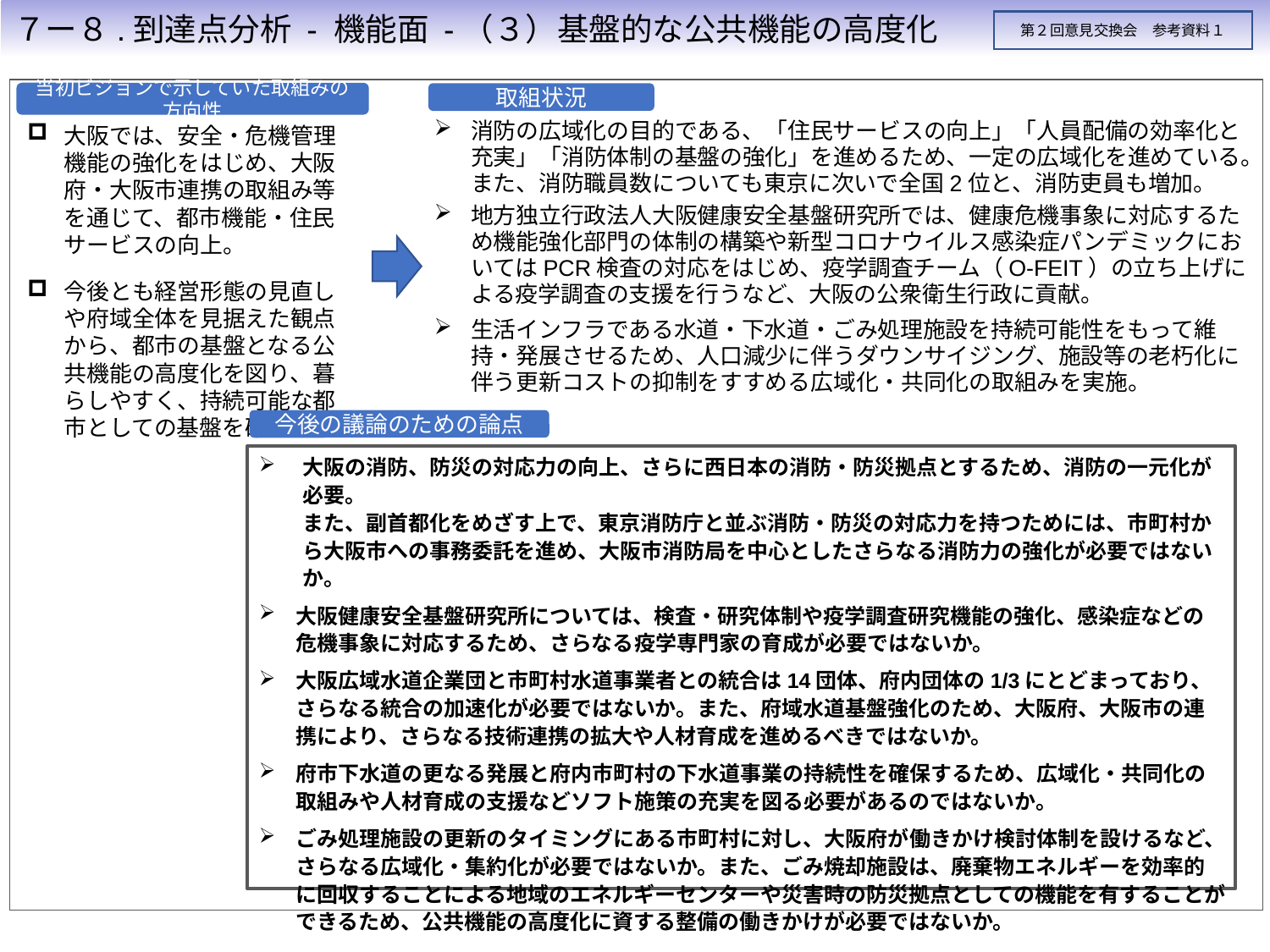

７ー８.到達点分析 - 機能面 -（３）基盤的な公共機能の高度化
第２回意見交換会　参考資料１

当初ビジョンで示していた取組みの方向性
取組状況
消防の広域化の目的である、「住民サービスの向上」「人員配備の効率化と充実」「消防体制の基盤の強化」を進めるため、一定の広域化を進めている。また、消防職員数についても東京に次いで全国2位と、消防吏員も増加。
大阪では、安全・危機管理機能の強化をはじめ、大阪府・大阪市連携の取組み等を通じて、都市機能・住民サービスの向上。
今後とも経営形態の見直しや府域全体を見据えた観点から、都市の基盤となる公共機能の高度化を図り、暮らしやすく、持続可能な都市としての基盤を確立。
地方独立行政法人大阪健康安全基盤研究所では、健康危機事象に対応するため機能強化部門の体制の構築や新型コロナウイルス感染症パンデミックにおいてはPCR検査の対応をはじめ、疫学調査チーム（O-FEIT）の立ち上げによる疫学調査の支援を行うなど、大阪の公衆衛生行政に貢献。

生活インフラである水道・下水道・ごみ処理施設を持続可能性をもって維持・発展させるため、人口減少に伴うダウンサイジング、施設等の老朽化に伴う更新コストの抑制をすすめる広域化・共同化の取組みを実施。
今後の議論のための論点
大阪の消防、防災の対応力の向上、さらに西日本の消防・防災拠点とするため、消防の一元化が必要。
また、副首都化をめざす上で、東京消防庁と並ぶ消防・防災の対応力を持つためには、市町村から大阪市への事務委託を進め、大阪市消防局を中心としたさらなる消防力の強化が必要ではないか。
大阪健康安全基盤研究所については、検査・研究体制や疫学調査研究機能の強化、感染症などの危機事象に対応するため、さらなる疫学専門家の育成が必要ではないか。
大阪広域水道企業団と市町村水道事業者との統合は14団体、府内団体の1/3にとどまっており、さらなる統合の加速化が必要ではないか。また、府域水道基盤強化のため、大阪府、大阪市の連携により、さらなる技術連携の拡大や人材育成を進めるべきではないか。
府市下水道の更なる発展と府内市町村の下水道事業の持続性を確保するため、広域化・共同化の取組みや人材育成の支援などソフト施策の充実を図る必要があるのではないか。
ごみ処理施設の更新のタイミングにある市町村に対し、大阪府が働きかけ検討体制を設けるなど、さらなる広域化・集約化が必要ではないか。また、ごみ焼却施設は、廃棄物エネルギーを効率的に回収することによる地域のエネルギーセンターや災害時の防災拠点としての機能を有することができるため、公共機能の高度化に資する整備の働きかけが必要ではないか。